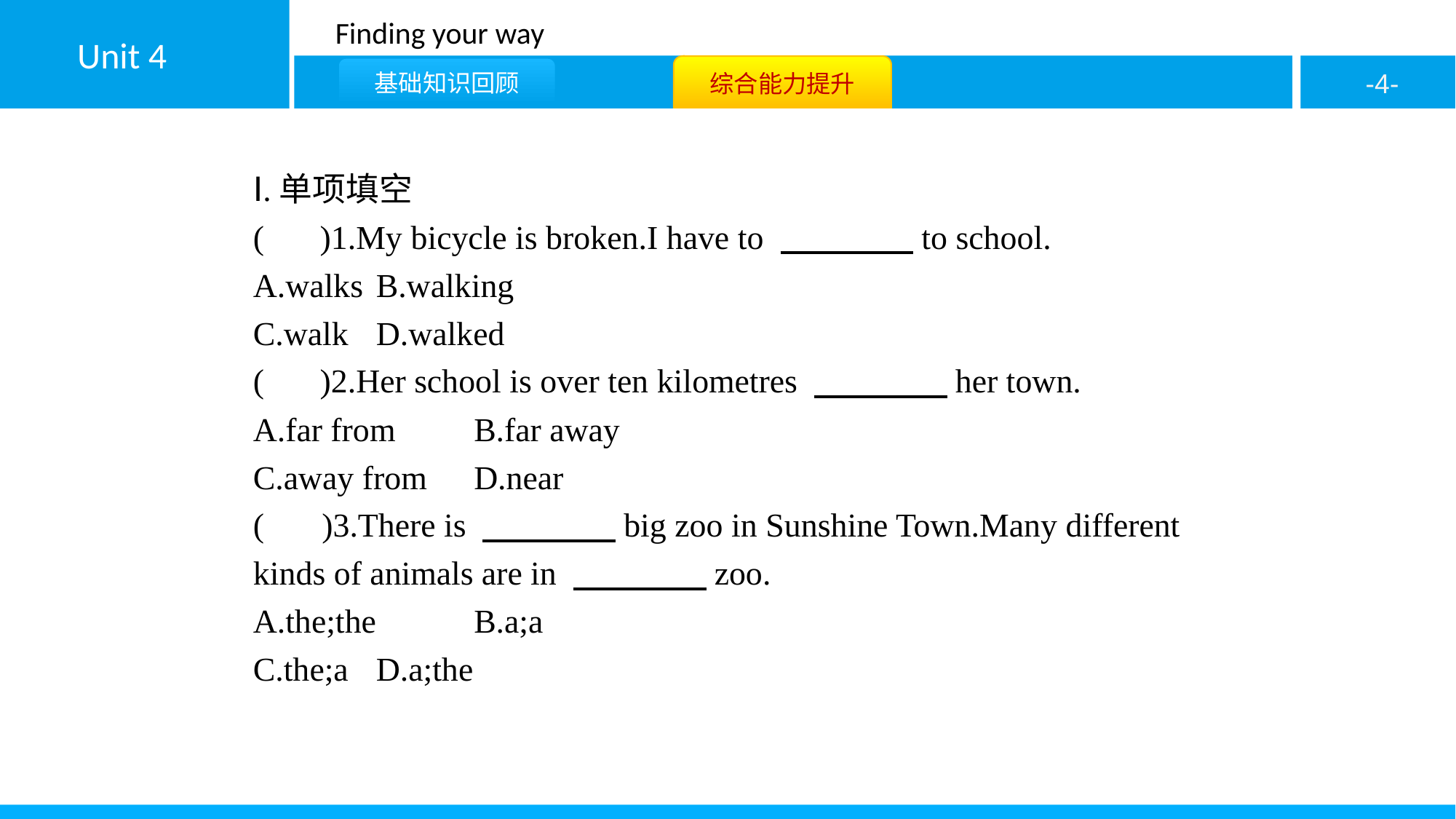

Ⅰ.单项填空
(  C  )1.My bicycle is broken.I have to 　　　　to school.
A.walks	B.walking
C.walk	D.walked
(  C  )2.Her school is over ten kilometres 　　　　her town.
A.far from	B.far away
C.away from	D.near
(  D  )3.There is 　　　　big zoo in Sunshine Town.Many different kinds of animals are in 　　　　zoo.
A.the;the	B.a;a
C.the;a	D.a;the